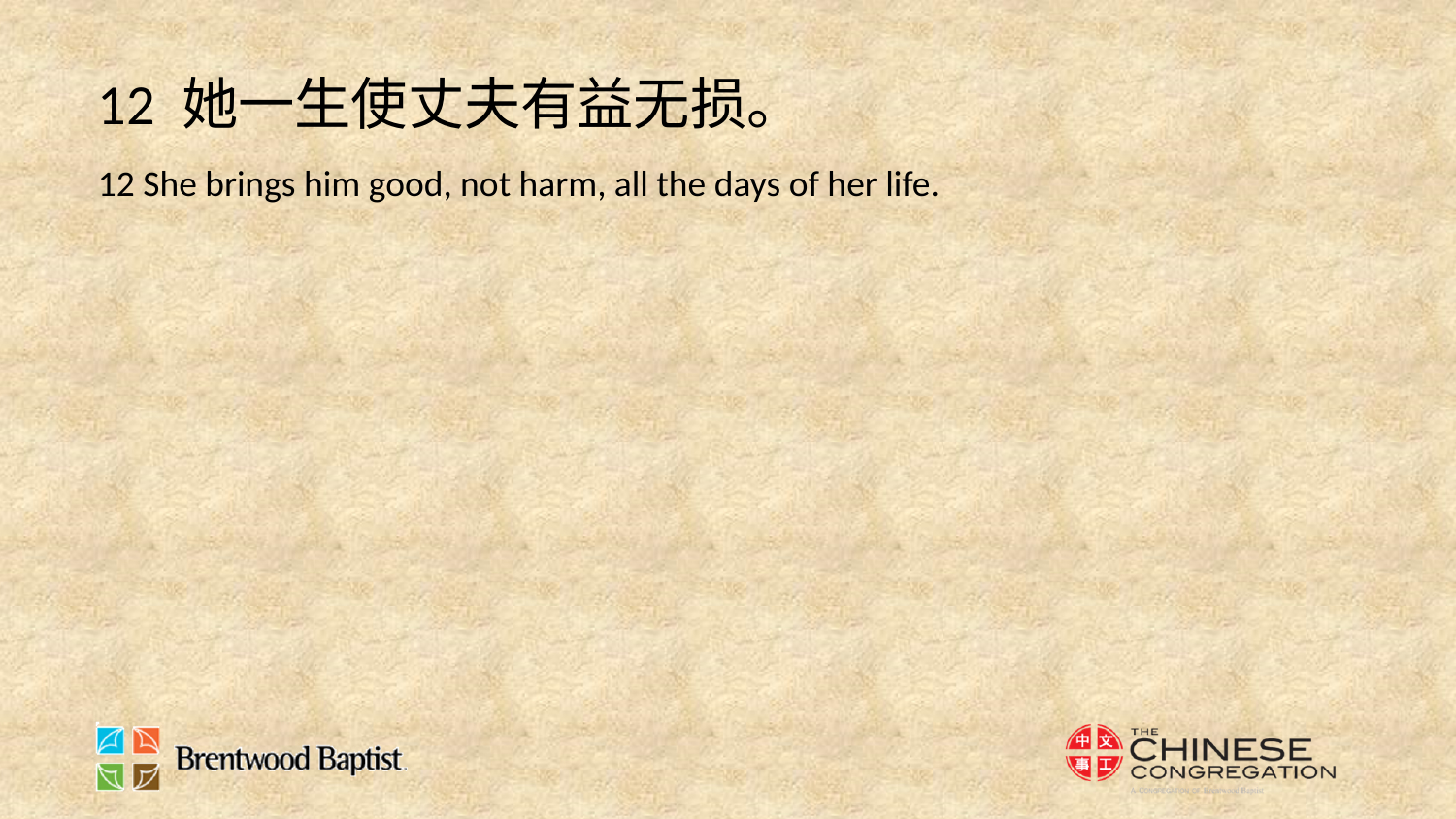

12 她一生使丈夫有益无损。

12 She brings him good, not harm, all the days of her life.